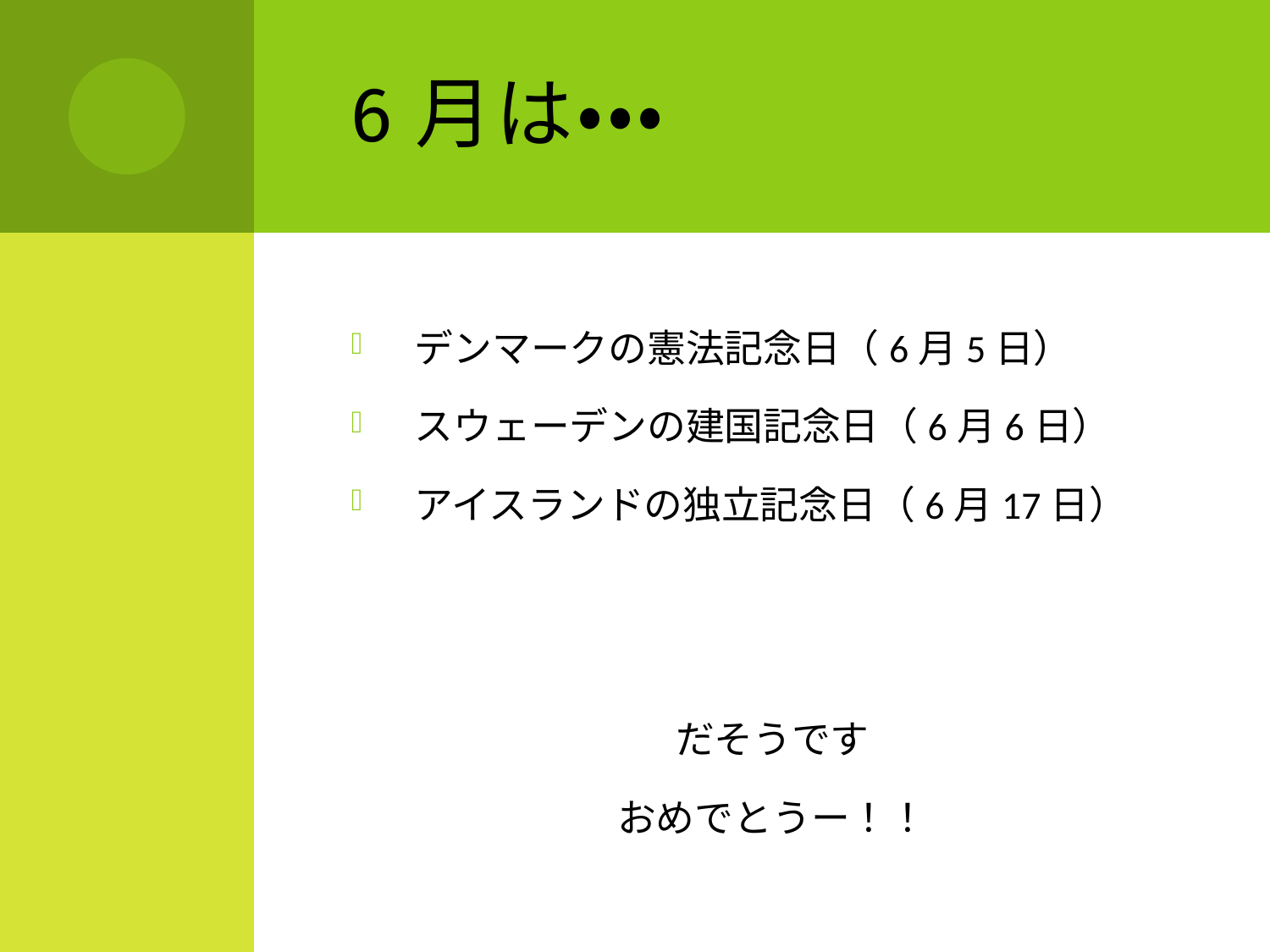

# 6月は・・・
デンマークの憲法記念日（6月5日）
スウェーデンの建国記念日（6月6日）
アイスランドの独立記念日（6月17日）

だそうです
おめでとうー！！